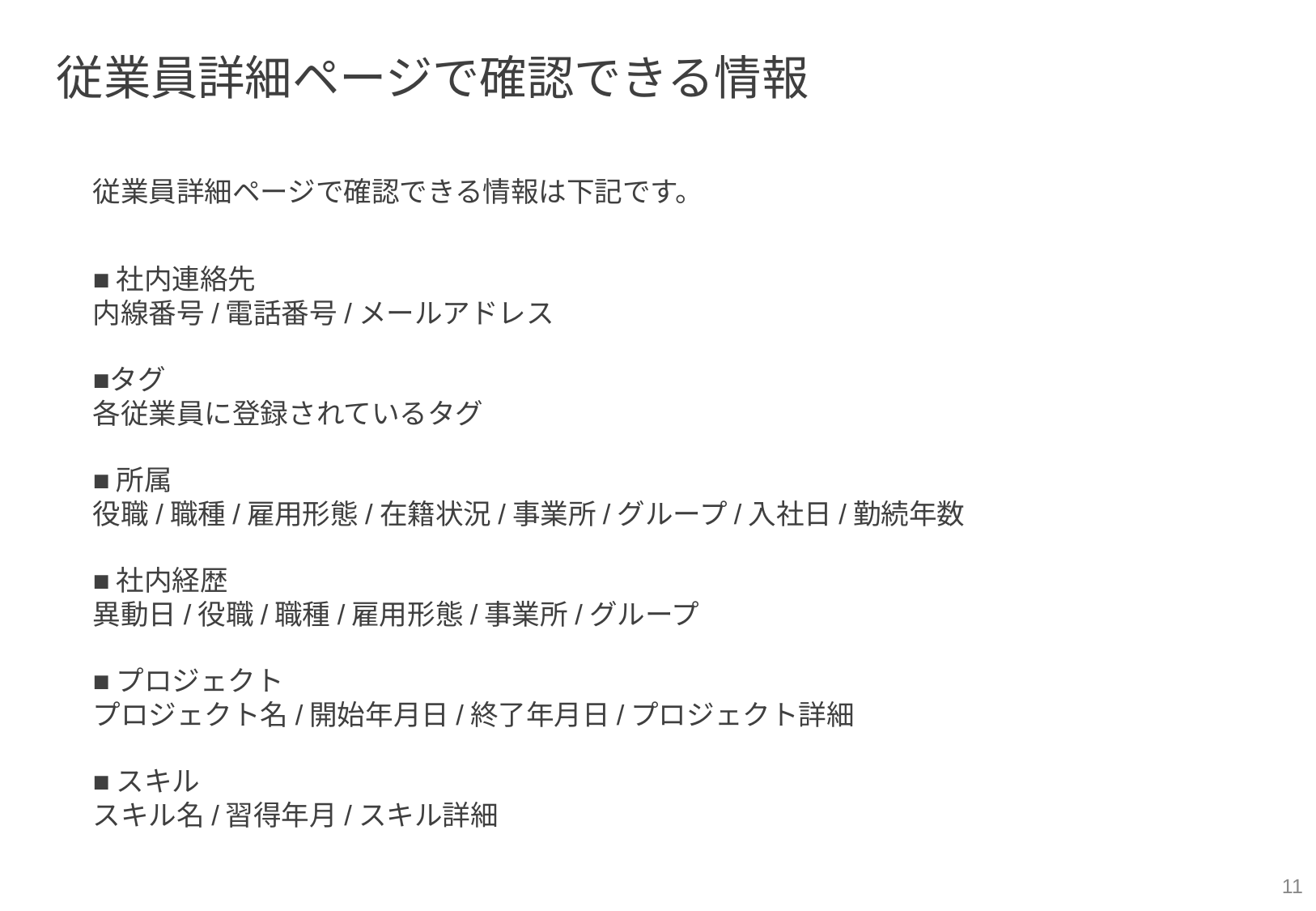

従業員詳細ページで確認できる情報
従業員詳細ページで確認できる情報は下記です。

■社内連絡先
内線番号/電話番号/メールアドレス
■タグ
各従業員に登録されているタグ

■所属
役職/職種/雇用形態/在籍状況/事業所/グループ/入社日/勤続年数
■社内経歴
異動日/役職/職種/雇用形態/事業所/グループ
■プロジェクト
プロジェクト名/開始年月日/終了年月日/プロジェクト詳細
■スキル
スキル名/習得年月/スキル詳細

11